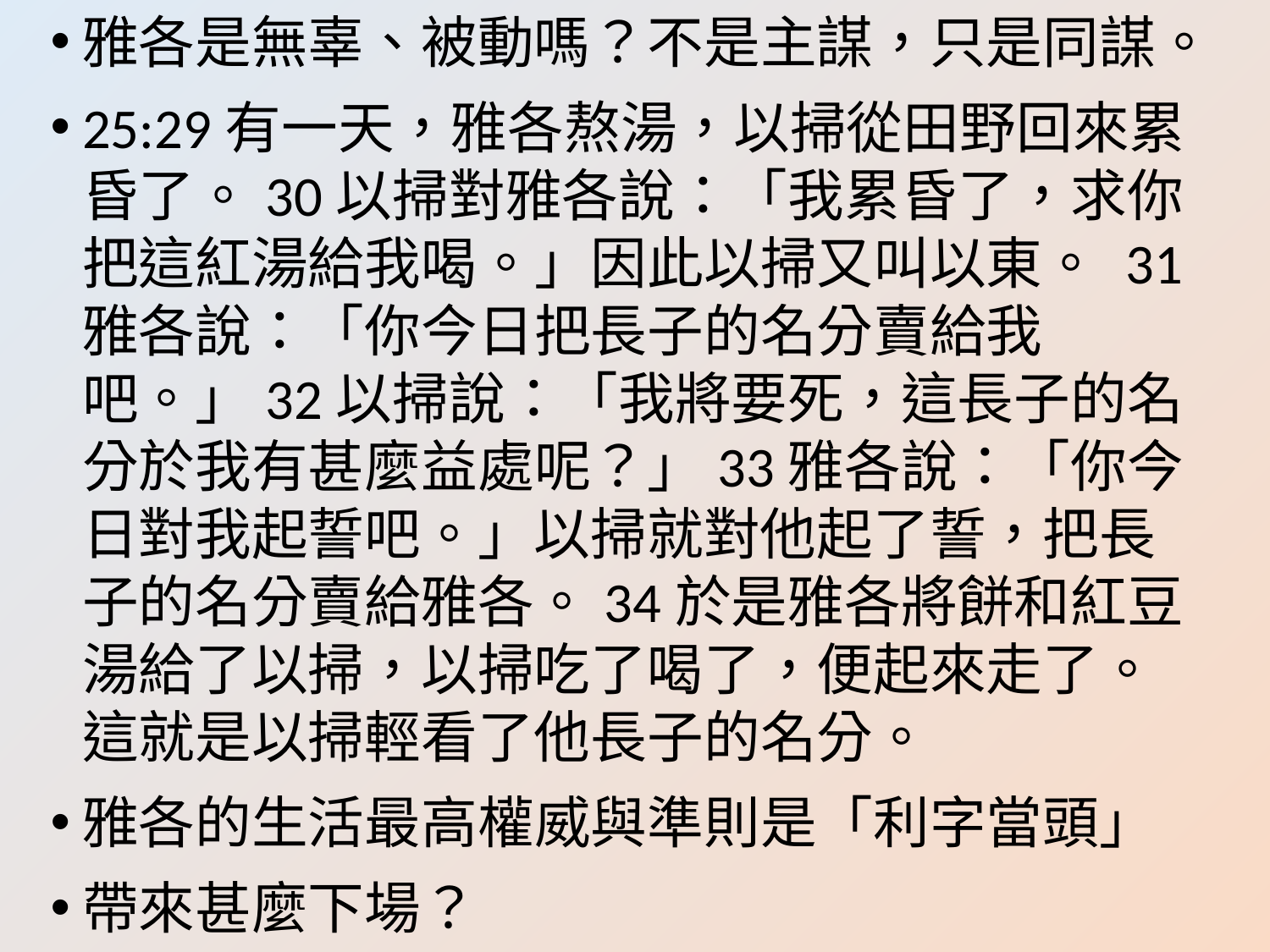

雅各是無辜、被動嗎？不是主謀，只是同謀。
25:29有一天，雅各熬湯，以掃從田野回來累昏了。30以掃對雅各說：「我累昏了，求你把這紅湯給我喝。」因此以掃又叫以東。 31雅各說：「你今日把長子的名分賣給我吧。」32以掃說：「我將要死，這長子的名分於我有甚麼益處呢？」33雅各說：「你今日對我起誓吧。」以掃就對他起了誓，把長子的名分賣給雅各。34於是雅各將餅和紅豆湯給了以掃，以掃吃了喝了，便起來走了。這就是以掃輕看了他長子的名分。
雅各的生活最高權威與準則是「利字當頭」
帶來甚麼下場？